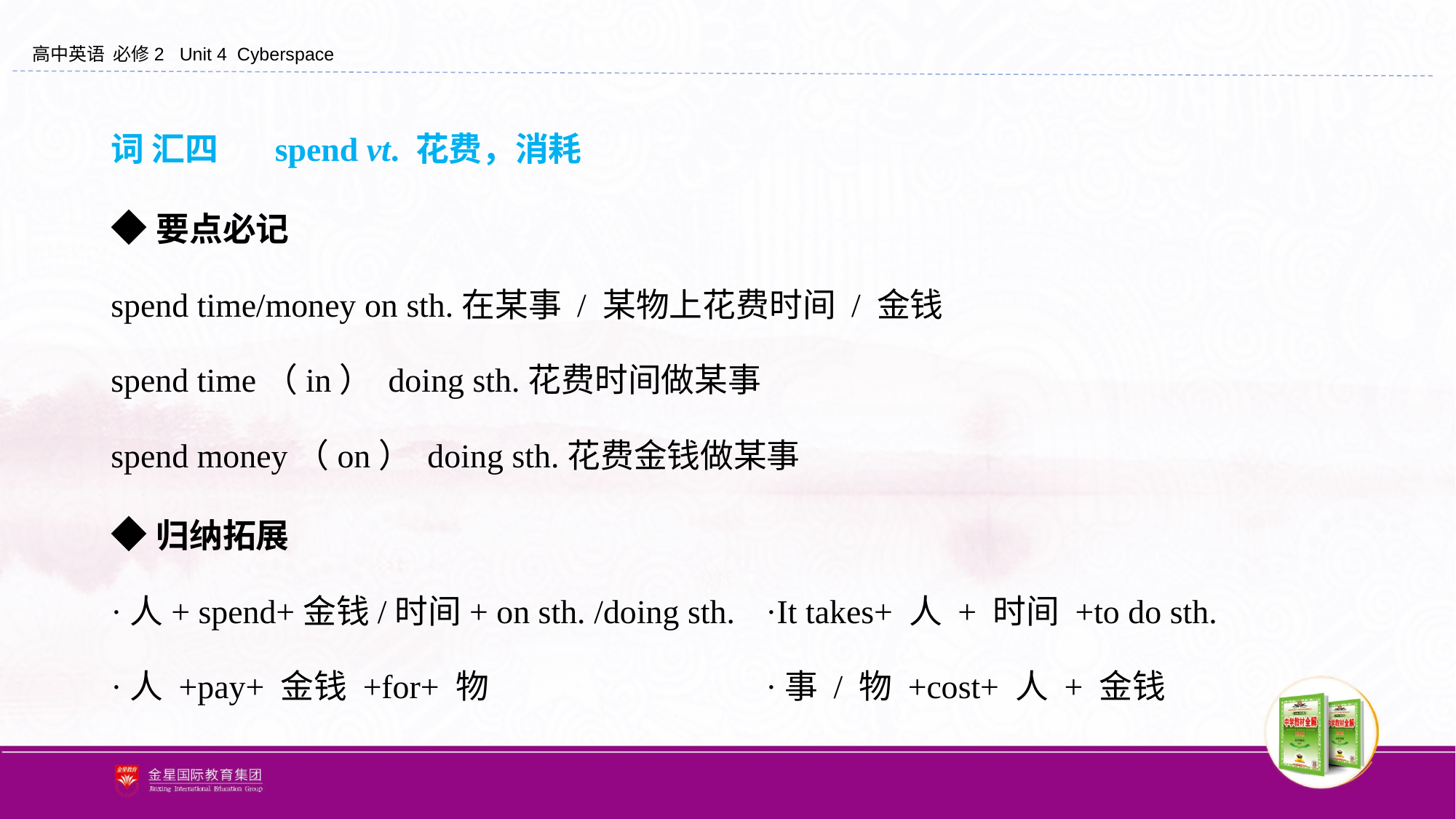

词 汇四 　 spend vt. 花费，消耗
◆要点必记
spend time/money on sth.在某事 / 某物上花费时间 / 金钱
spend time（in） doing sth.花费时间做某事
spend money（on） doing sth.花费金钱做某事
◆归纳拓展
·人+ spend+金钱/时间+ on sth. /doing sth.	·It takes+ 人 + 时间 +to do sth.
·人 +pay+ 金钱 +for+ 物			·事 / 物 +cost+ 人 + 金钱